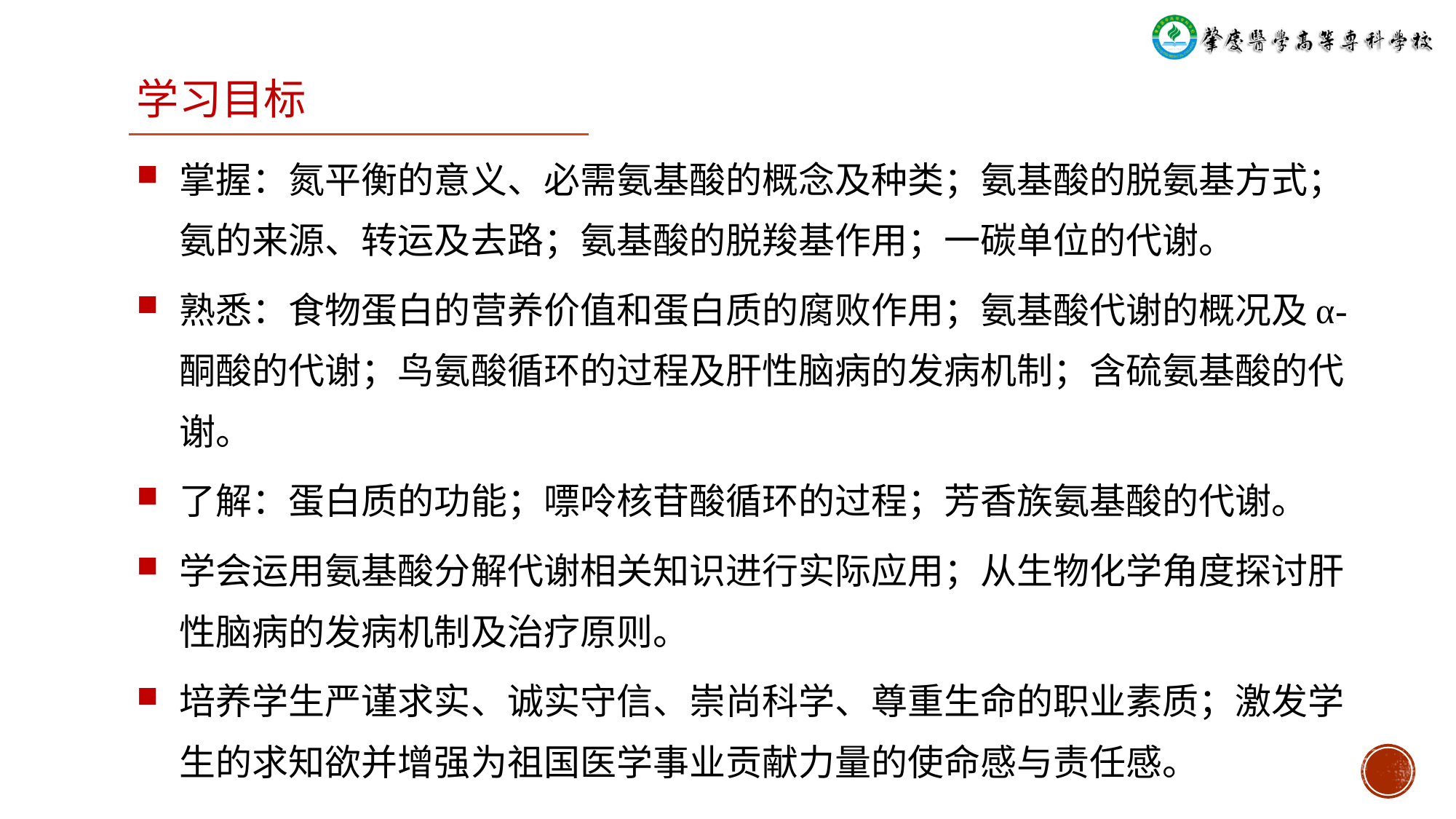

学习目标
掌握：氮平衡的意义、必需氨基酸的概念及种类；氨基酸的脱氨基方式；氨的来源、转运及去路；氨基酸的脱羧基作用；一碳单位的代谢。
熟悉：食物蛋白的营养价值和蛋白质的腐败作用；氨基酸代谢的概况及α-酮酸的代谢；鸟氨酸循环的过程及肝性脑病的发病机制；含硫氨基酸的代谢。
了解：蛋白质的功能；嘌呤核苷酸循环的过程；芳香族氨基酸的代谢。
学会运用氨基酸分解代谢相关知识进行实际应用；从生物化学角度探讨肝性脑病的发病机制及治疗原则。
培养学生严谨求实、诚实守信、崇尚科学、尊重生命的职业素质；激发学生的求知欲并增强为祖国医学事业贡献力量的使命感与责任感。